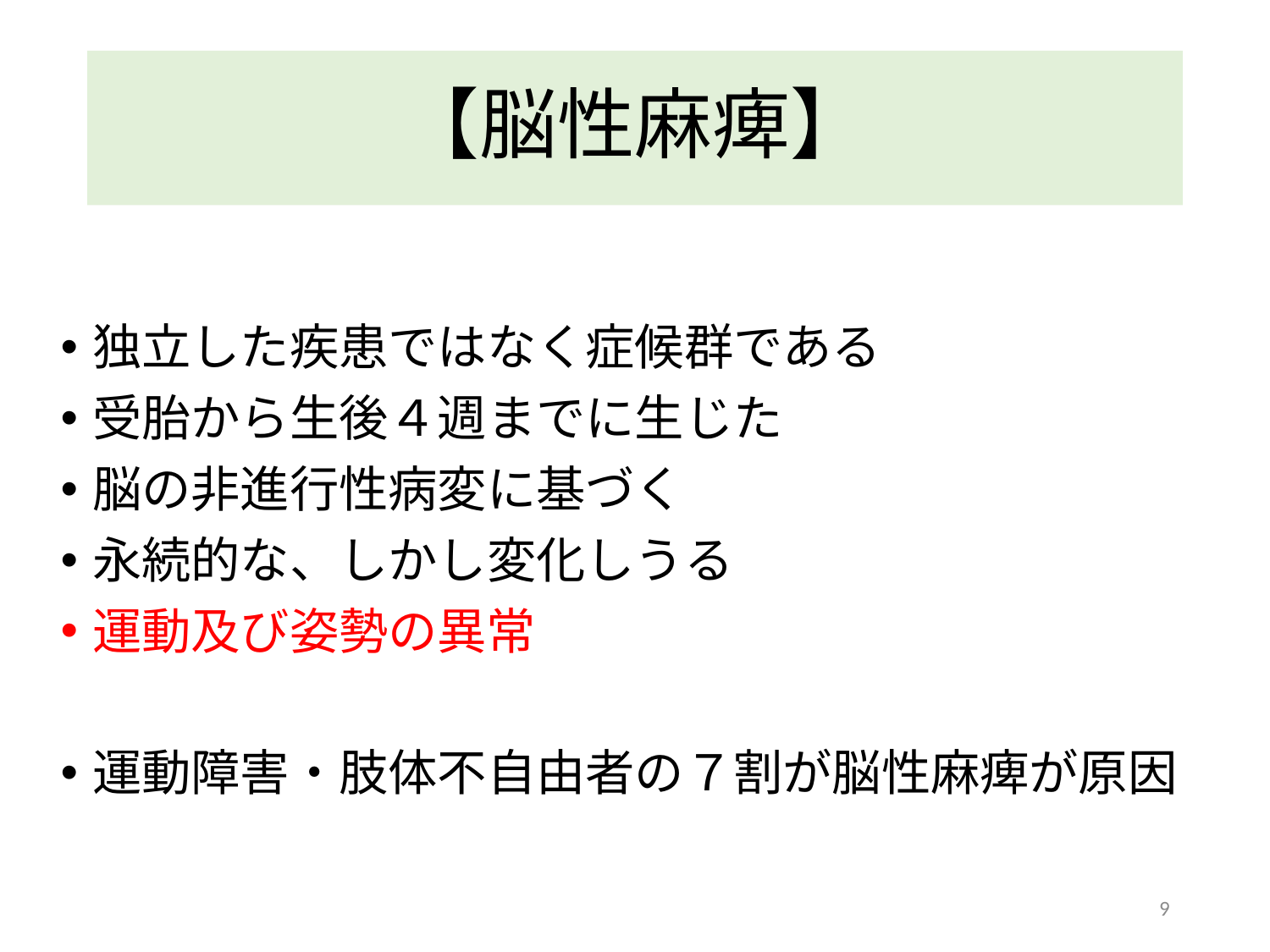

# 【脳性麻痺】
独立した疾患ではなく症候群である
受胎から生後４週までに生じた
脳の非進行性病変に基づく
永続的な、しかし変化しうる
運動及び姿勢の異常

運動障害・肢体不自由者の７割が脳性麻痺が原因
9